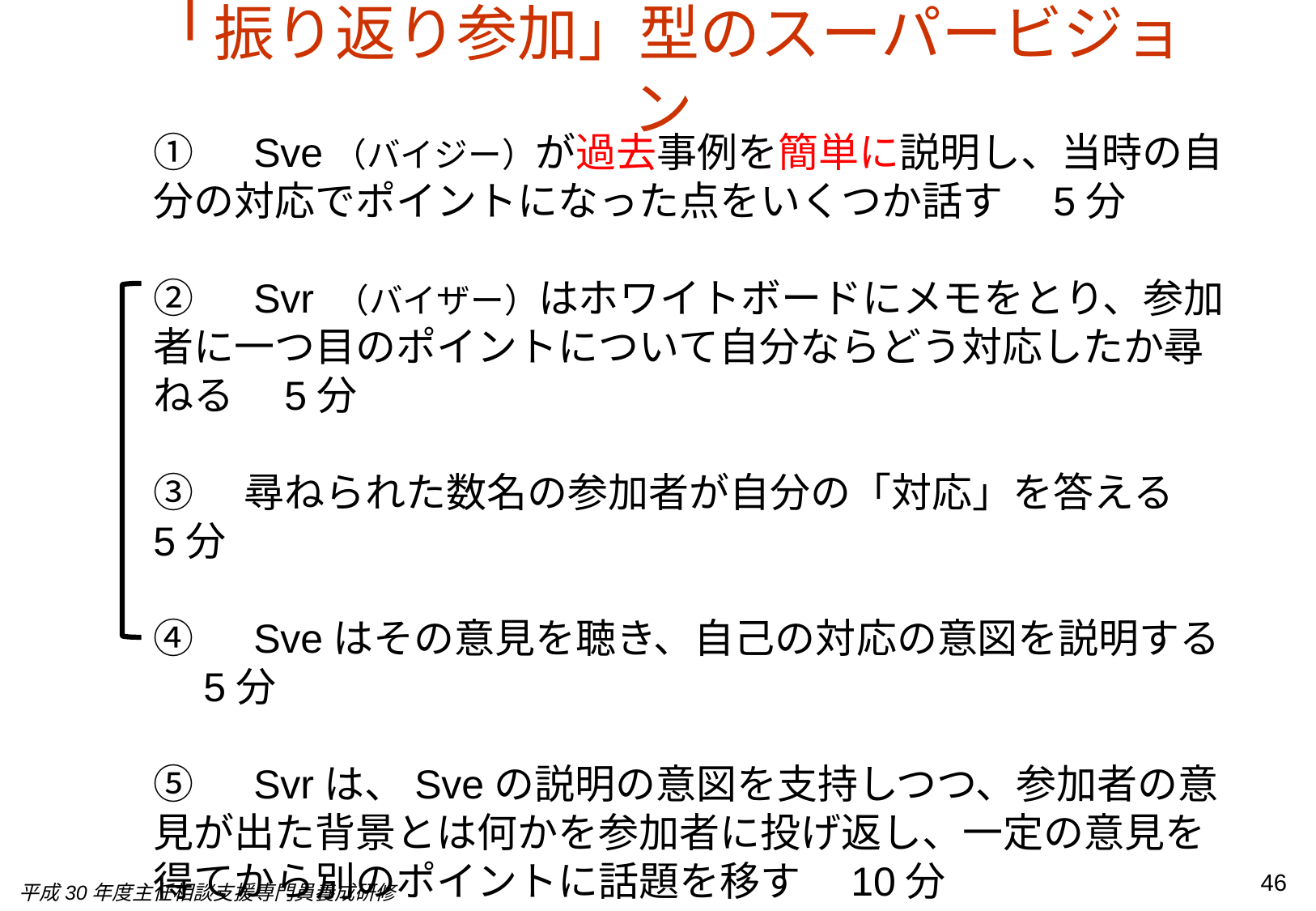

「振り返り参加」型のスーパービジョン
①　Sve（バイジー）が過去事例を簡単に説明し、当時の自分の対応でポイントになった点をいくつか話す　5分

②　Svr （バイザー）はホワイトボードにメモをとり、参加者に一つ目のポイントについて自分ならどう対応したか尋ねる　5分

③　尋ねられた数名の参加者が自分の「対応」を答える　5分

④　Sveはその意見を聴き、自己の対応の意図を説明する　5分

⑤　Svrは、Sveの説明の意図を支持しつつ、参加者の意見が出た背景とは何かを参加者に投げ返し、一定の意見を得てから別のポイントに話題を移す　10分

⑥　Sveの感想で気づきの共有　5分

46
平成30年度主任相談支援専門員養成研修